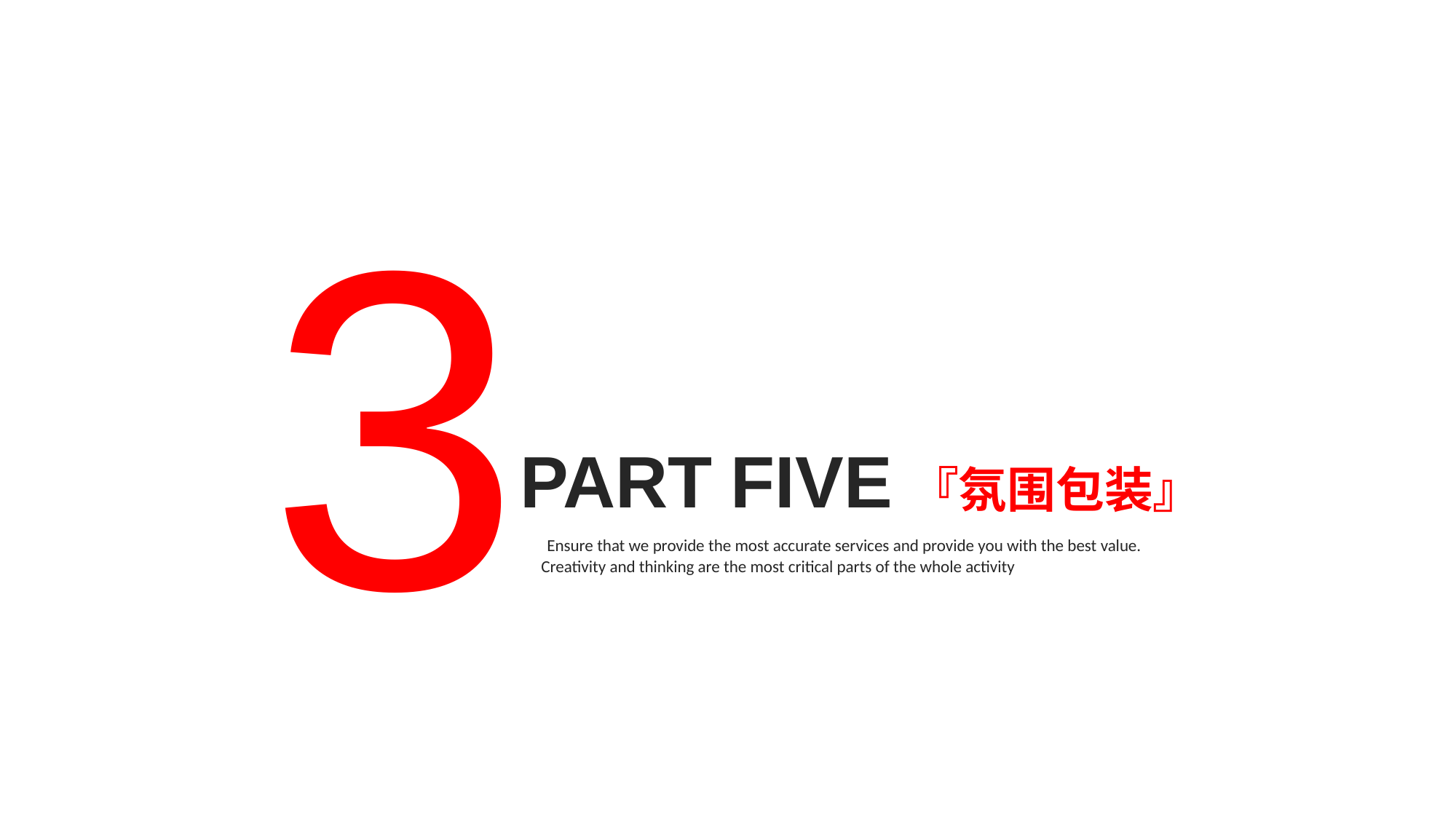

3
PART FIVE『氛围包装』
Ensure that we provide the most accurate services and provide you with the best value.
Creativity and thinking are the most critical parts of the whole activity